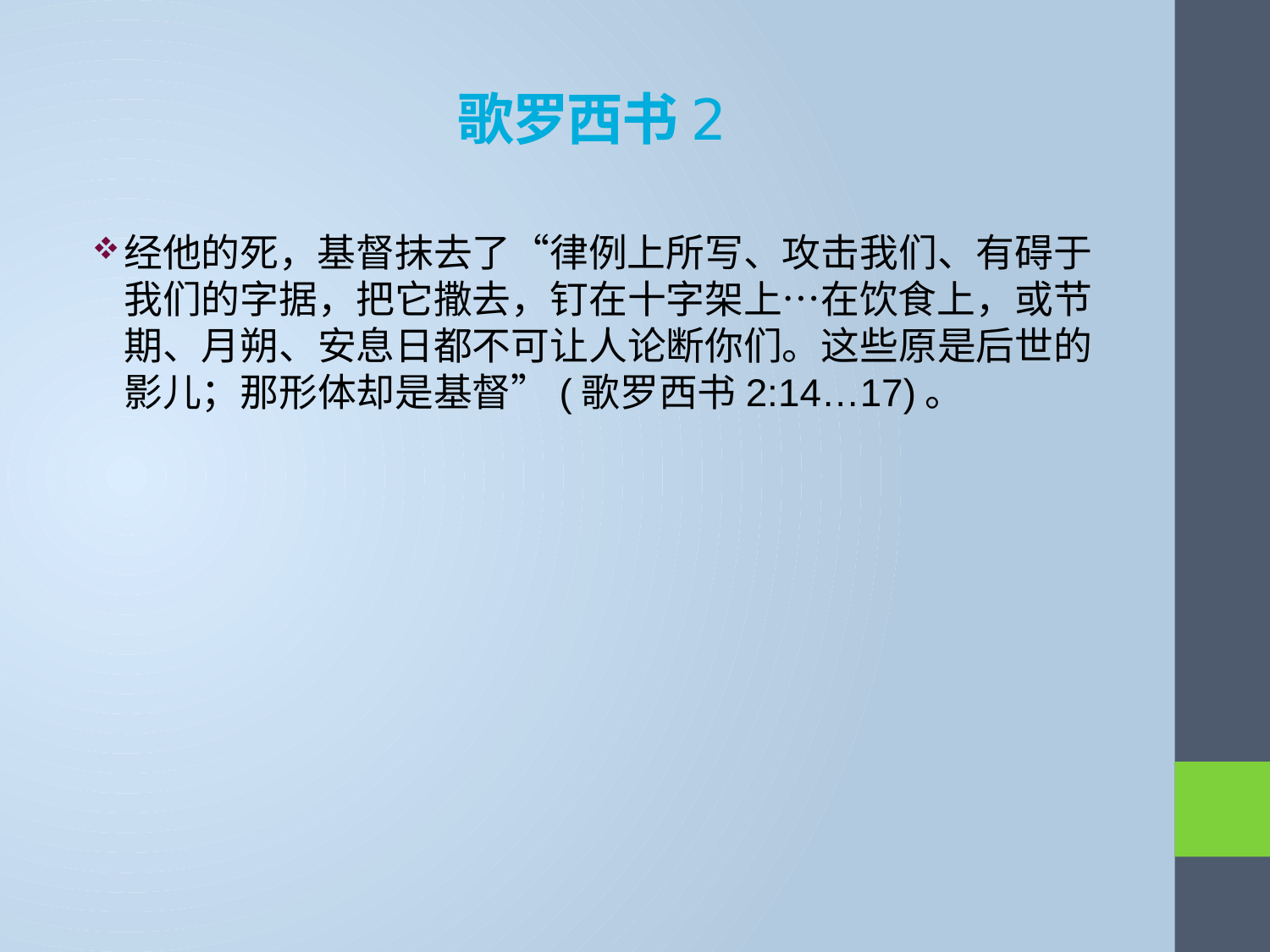

# 歌罗西书2
经他的死，基督抹去了“律例上所写、攻击我们、有碍于我们的字据，把它撒去，钉在十字架上…在饮食上，或节期、月朔、安息日都不可让人论断你们。这些原是后世的影儿；那形体却是基督”(歌罗西书2:14…17)。